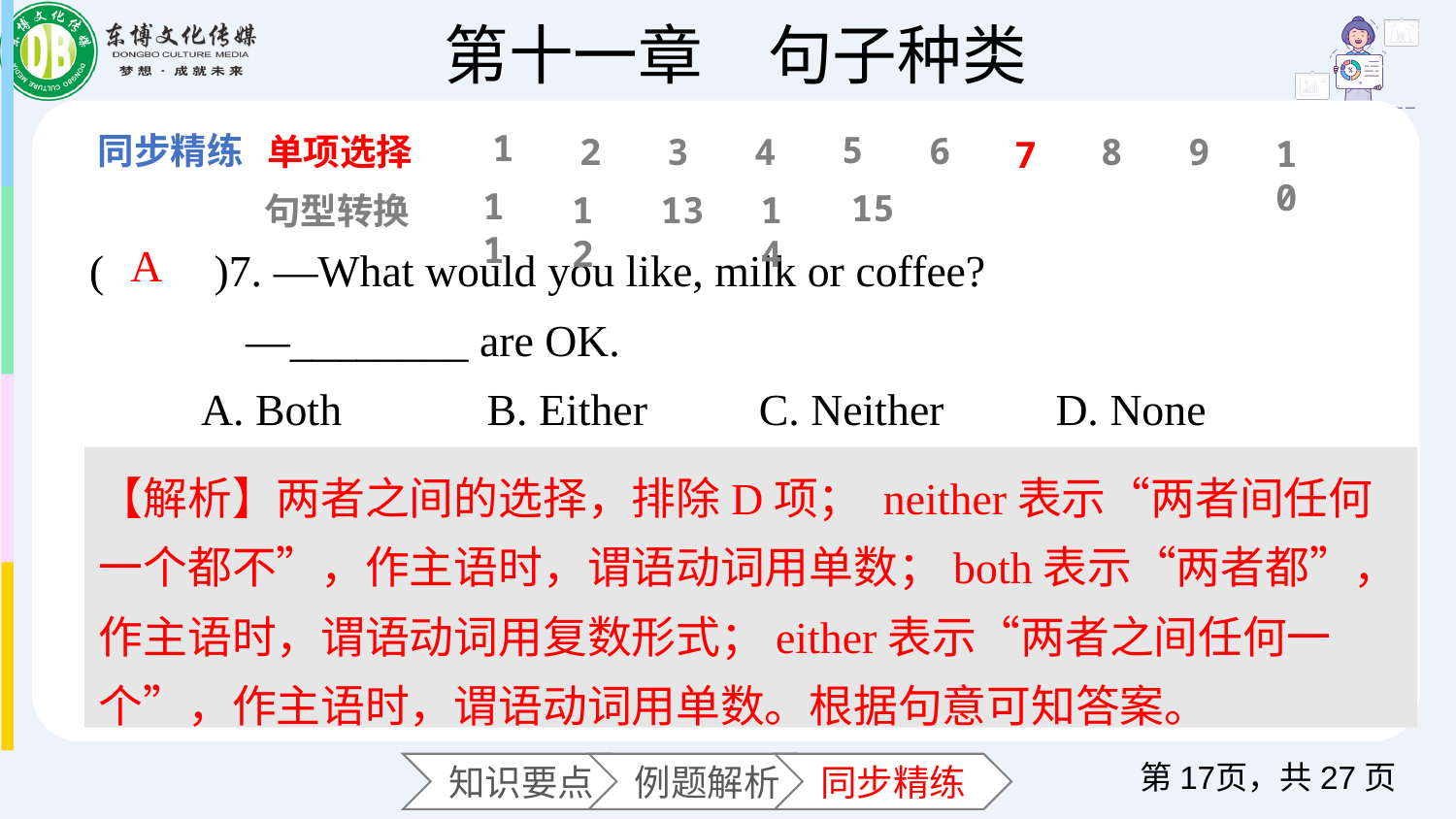

1
5
6
单项选择
2
3
4
8
9
10
7
11
15
12
13
14
句型转换
(　　)7. —What would you like, milk or coffee?
              —________ are OK.
          A. Both             B. Either          C. Neither          D. None
A
【解析】两者之间的选择，排除D项； neither表示“两者间任何一个都不”，作主语时，谓语动词用单数；both表示“两者都”，作主语时，谓语动词用复数形式；either表示“两者之间任何一个”，作主语时，谓语动词用单数。根据句意可知答案。